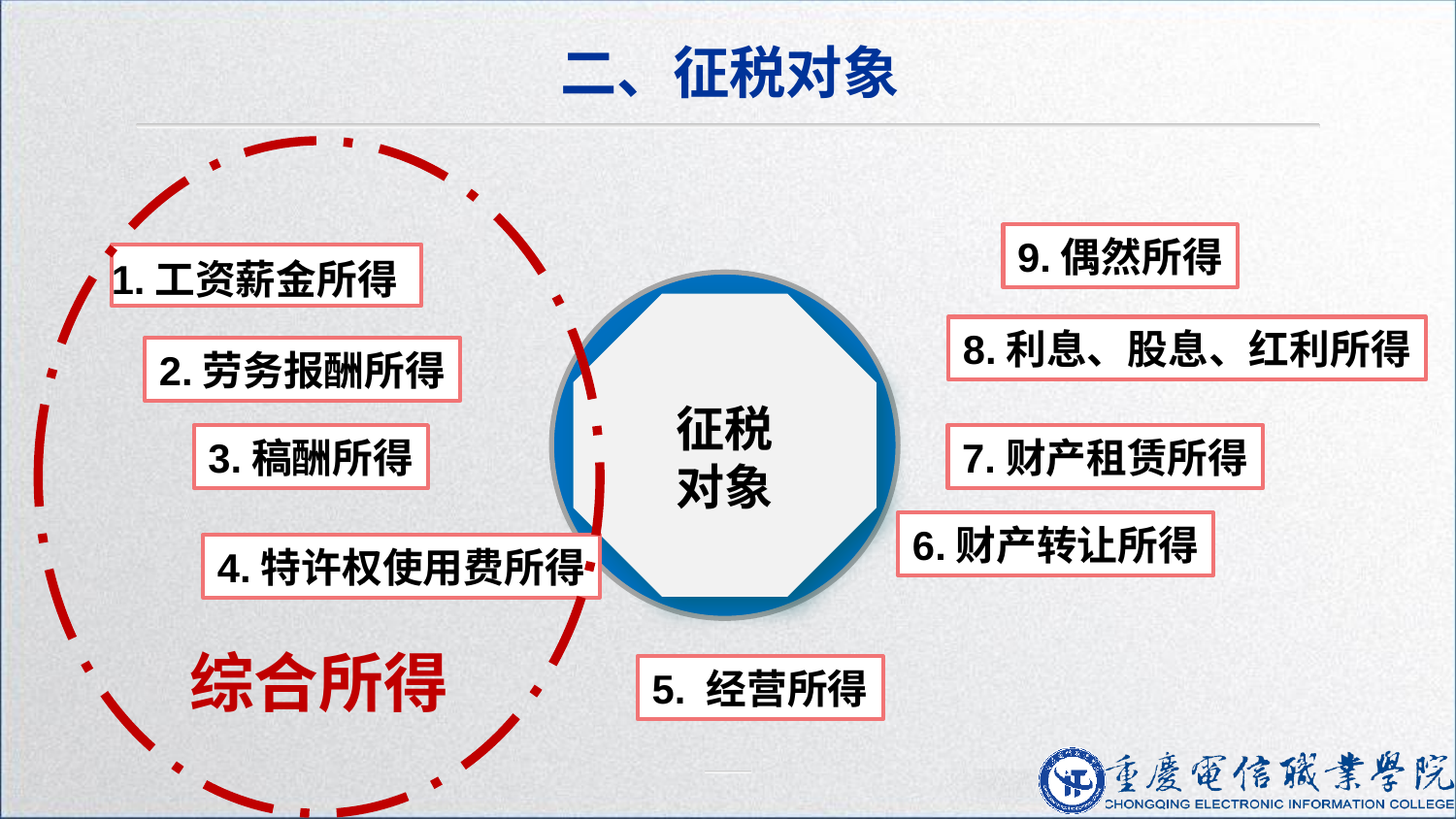

二、征税对象

综合所得
9.偶然所得
1.工资薪金所得

8.利息、股息、红利所得
2.劳务报酬所得
征税
对象
3.稿酬所得
7.财产租赁所得
6.财产转让所得
4.特许权使用费所得
5. 经营所得